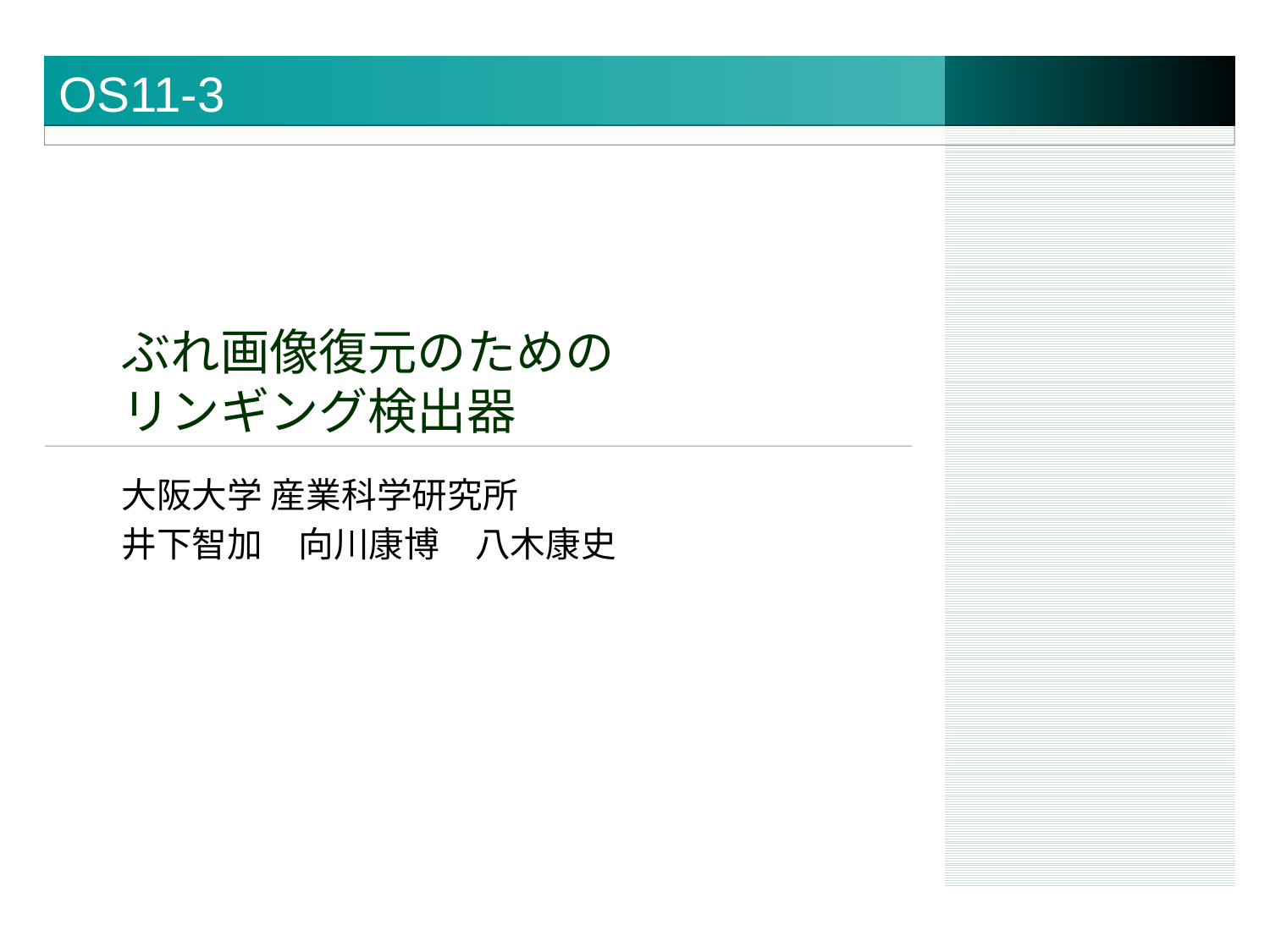

OS11-3
# ぶれ画像復元のための リンギング検出器
大阪大学 産業科学研究所
井下智加　向川康博　八木康史